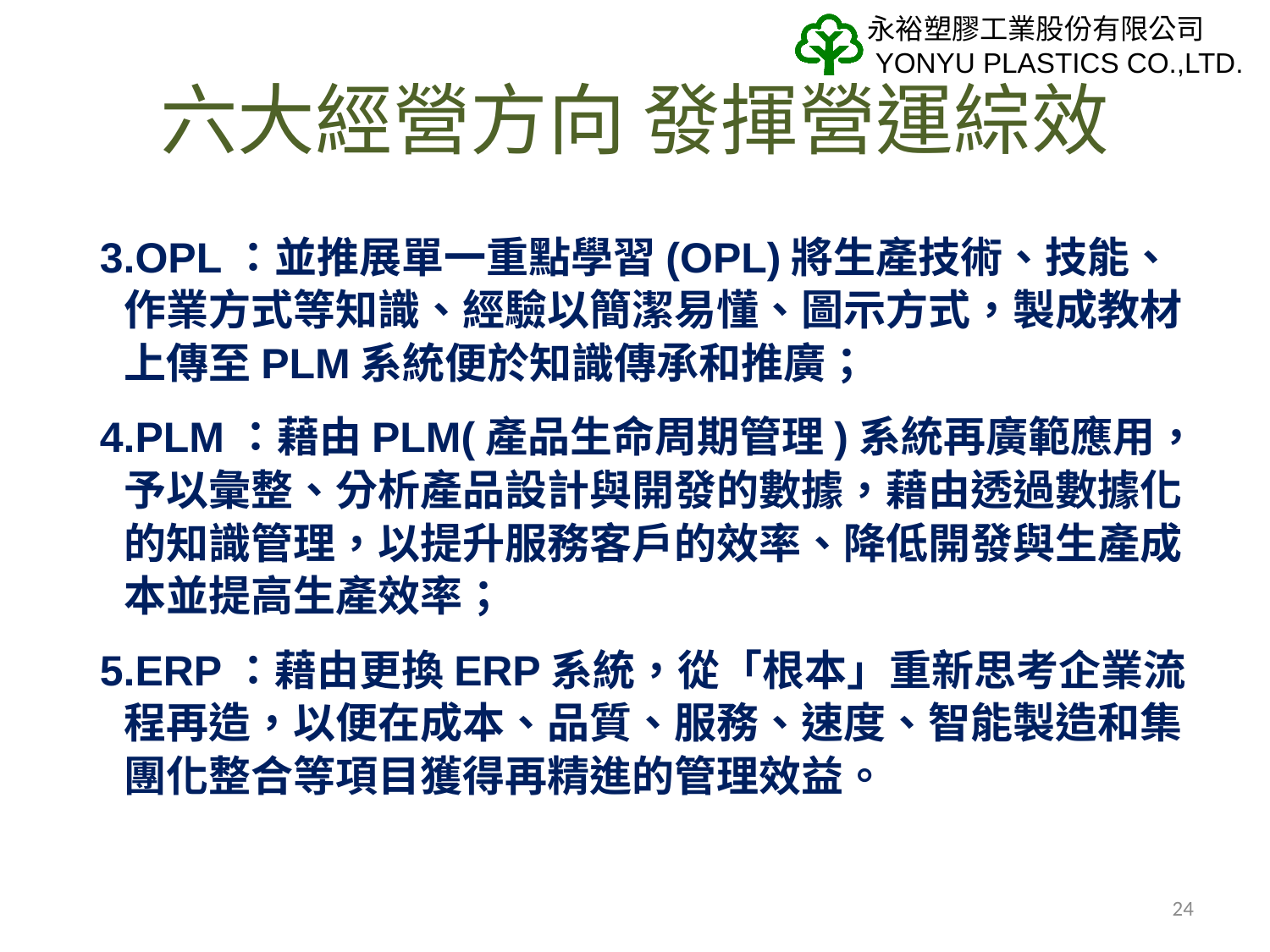

# 六大經營方向 發揮營運綜效
  3.OPL：並推展單一重點學習(OPL)將生產技術、技能、作業方式等知識、經驗以簡潔易懂、圖示方式，製成教材上傳至PLM系統便於知識傳承和推廣；
  4.PLM：藉由PLM(產品生命周期管理)系統再廣範應用，予以彙整、分析產品設計與開發的數據，藉由透過數據化的知識管理，以提升服務客戶的效率、降低開發與生產成本並提高生產效率；
  5.ERP：藉由更換ERP系統，從「根本」重新思考企業流程再造，以便在成本、品質、服務、速度、智能製造和集團化整合等項目獲得再精進的管理效益。
24